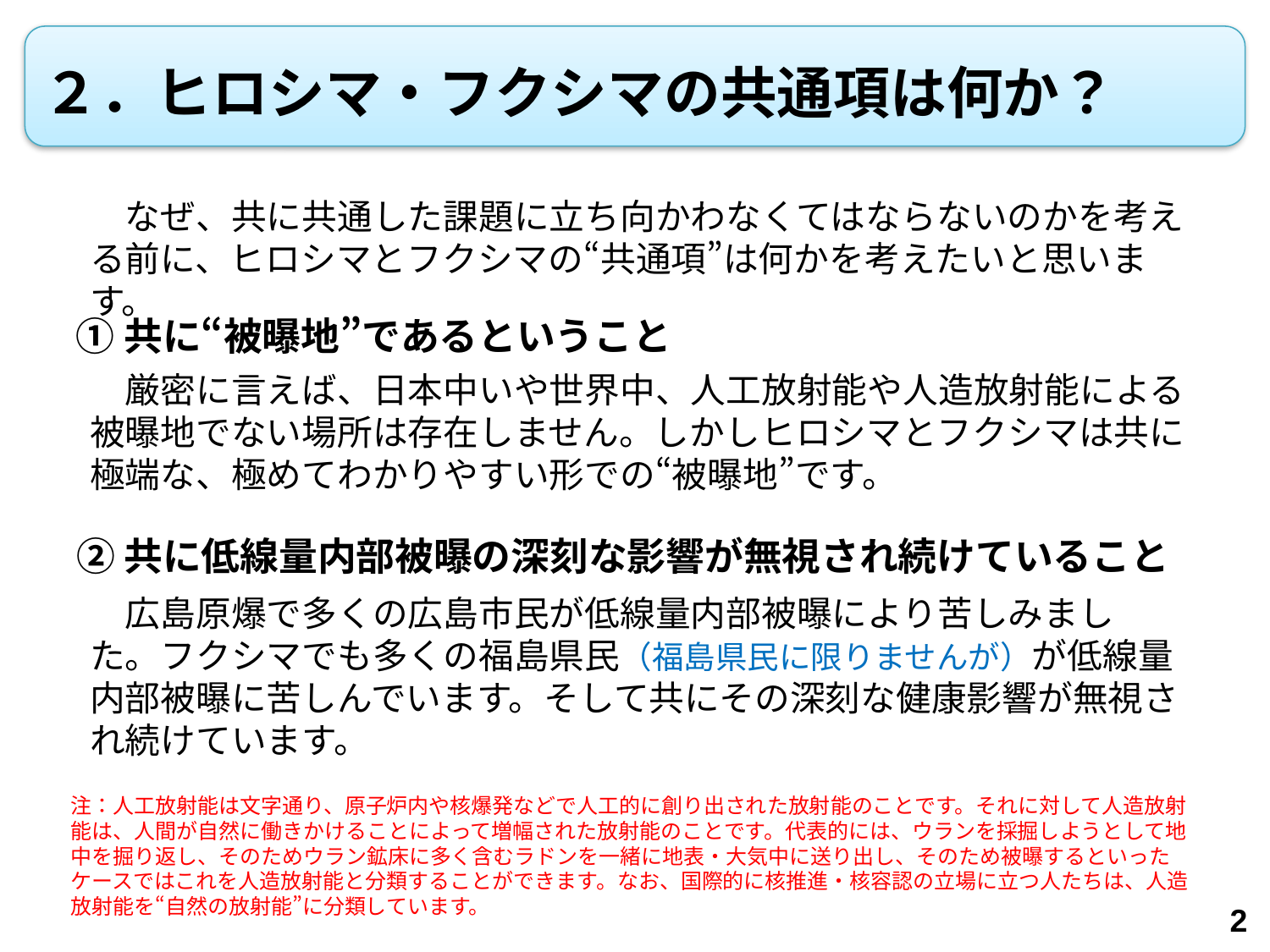

２．ヒロシマ・フクシマの共通項は何か？

　なぜ、共に共通した課題に立ち向かわなくてはならないのかを考える前に、ヒロシマとフクシマの“共通項”は何かを考えたいと思います。
　① 共に“被曝地”であるということ
　厳密に言えば、日本中いや世界中、人工放射能や人造放射能による被曝地でない場所は存在しません。しかしヒロシマとフクシマは共に極端な、極めてわかりやすい形での“被曝地”です。
　② 共に低線量内部被曝の深刻な影響が無視され続けていること
　広島原爆で多くの広島市民が低線量内部被曝により苦しみました。フクシマでも多くの福島県民（福島県民に限りませんが）が低線量内部被曝に苦しんでいます。そして共にその深刻な健康影響が無視され続けています。
注：人工放射能は文字通り、原子炉内や核爆発などで人工的に創り出された放射能のことです。それに対して人造放射能は、人間が自然に働きかけることによって増幅された放射能のことです。代表的には、ウランを採掘しようとして地中を掘り返し、そのためウラン鉱床に多く含むラドンを一緒に地表・大気中に送り出し、そのため被曝するといったケースではこれを人造放射能と分類することができます。なお、国際的に核推進・核容認の立場に立つ人たちは、人造放射能を“自然の放射能”に分類しています。
2